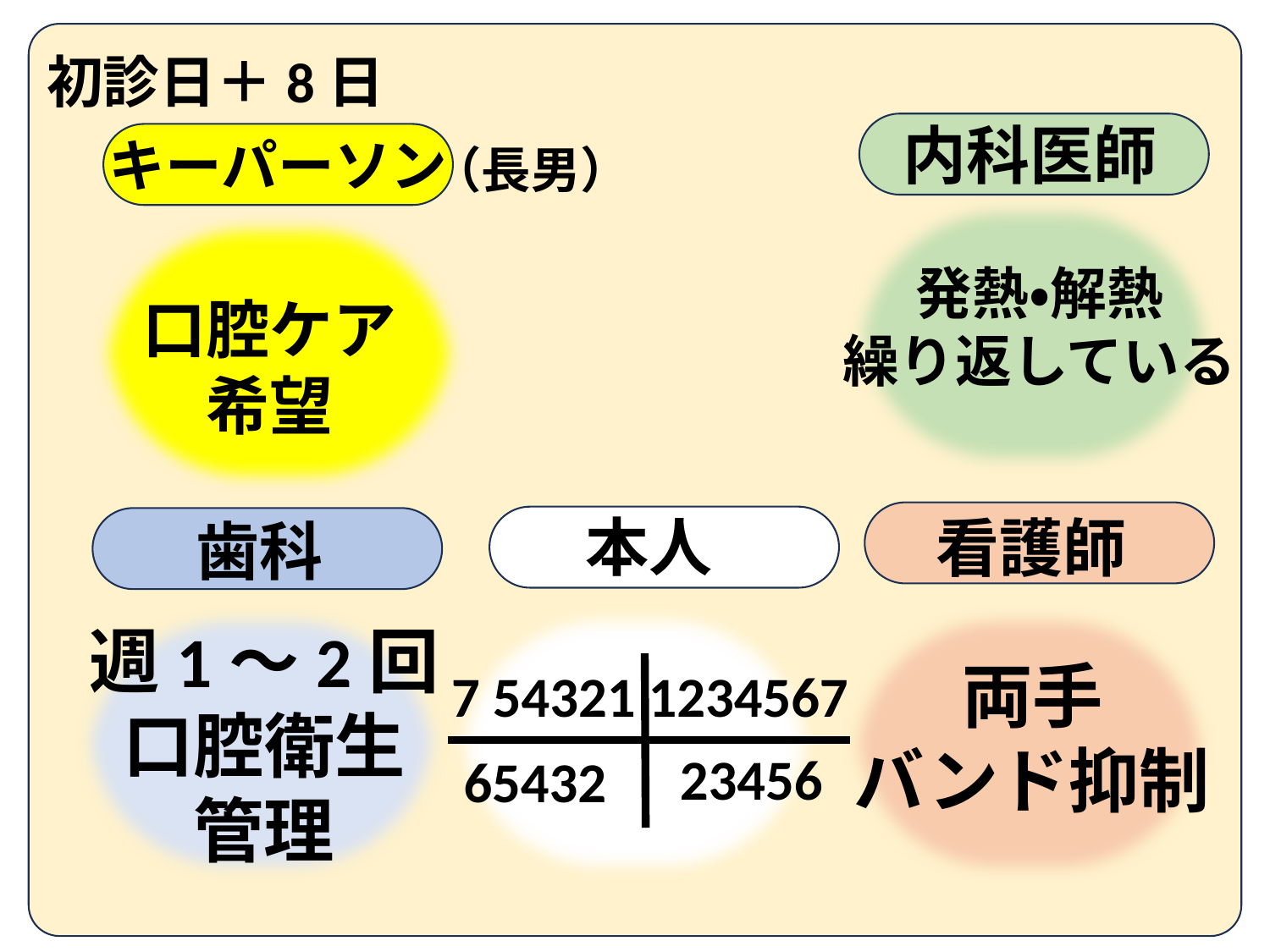

初診日＋8日
内科医師

キーパーソン
（長男）

発熱・解熱
繰り返している

口腔ケア
希望
本人

看護師

歯科

7 54321 1234567
23456
 65432

週1～2回
口腔衛生
管理

両手
バンド抑制